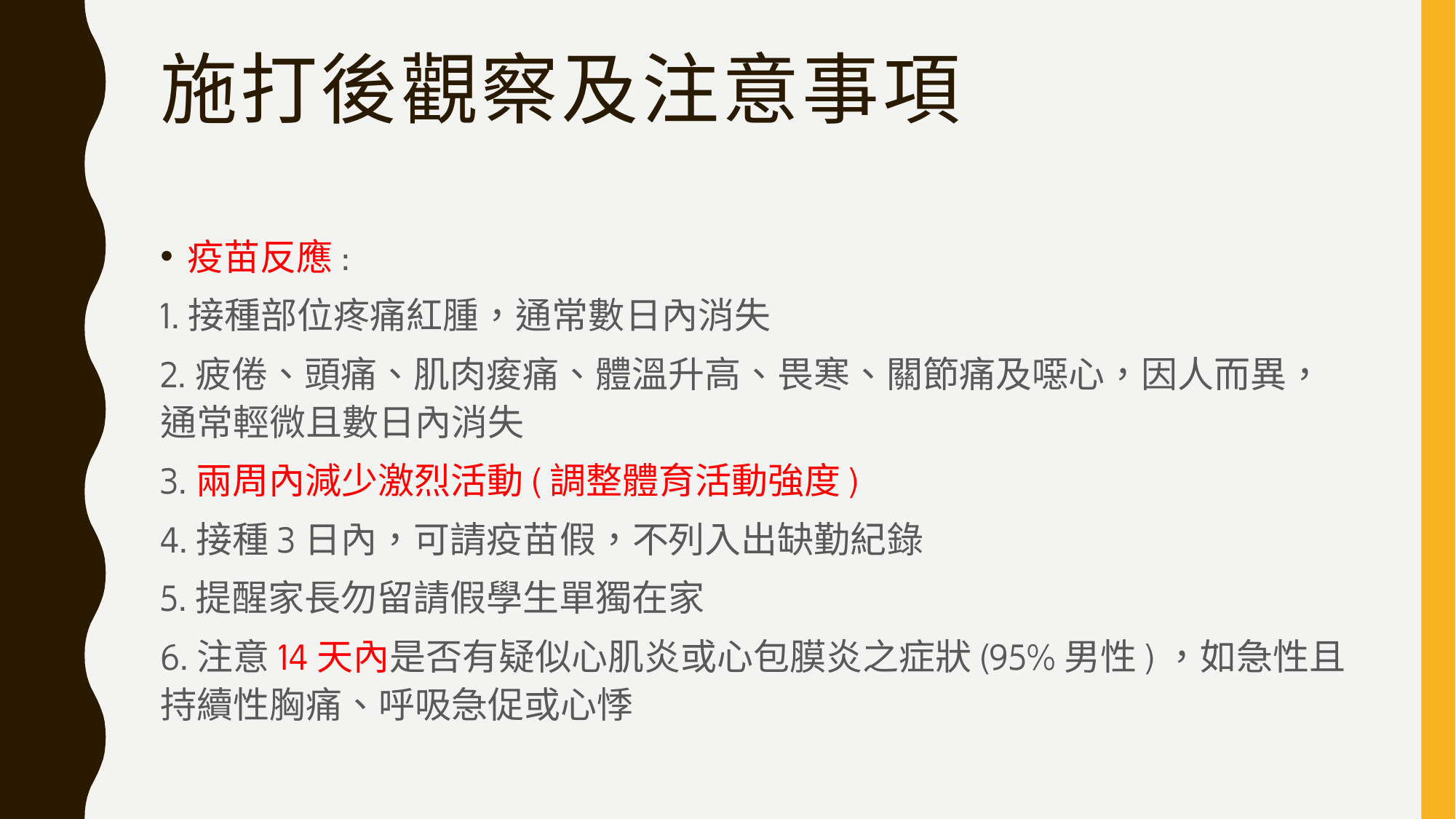

# 施打後觀察及注意事項
疫苗反應:
1.接種部位疼痛紅腫，通常數日內消失
2.疲倦、頭痛、肌肉痠痛、體溫升高、畏寒、關節痛及噁心，因人而異，通常輕微且數日內消失
3.兩周內減少激烈活動(調整體育活動強度)
4.接種3日內，可請疫苗假，不列入出缺勤紀錄
5.提醒家長勿留請假學生單獨在家
6.注意14天內是否有疑似心肌炎或心包膜炎之症狀(95%男性)，如急性且持續性胸痛、呼吸急促或心悸